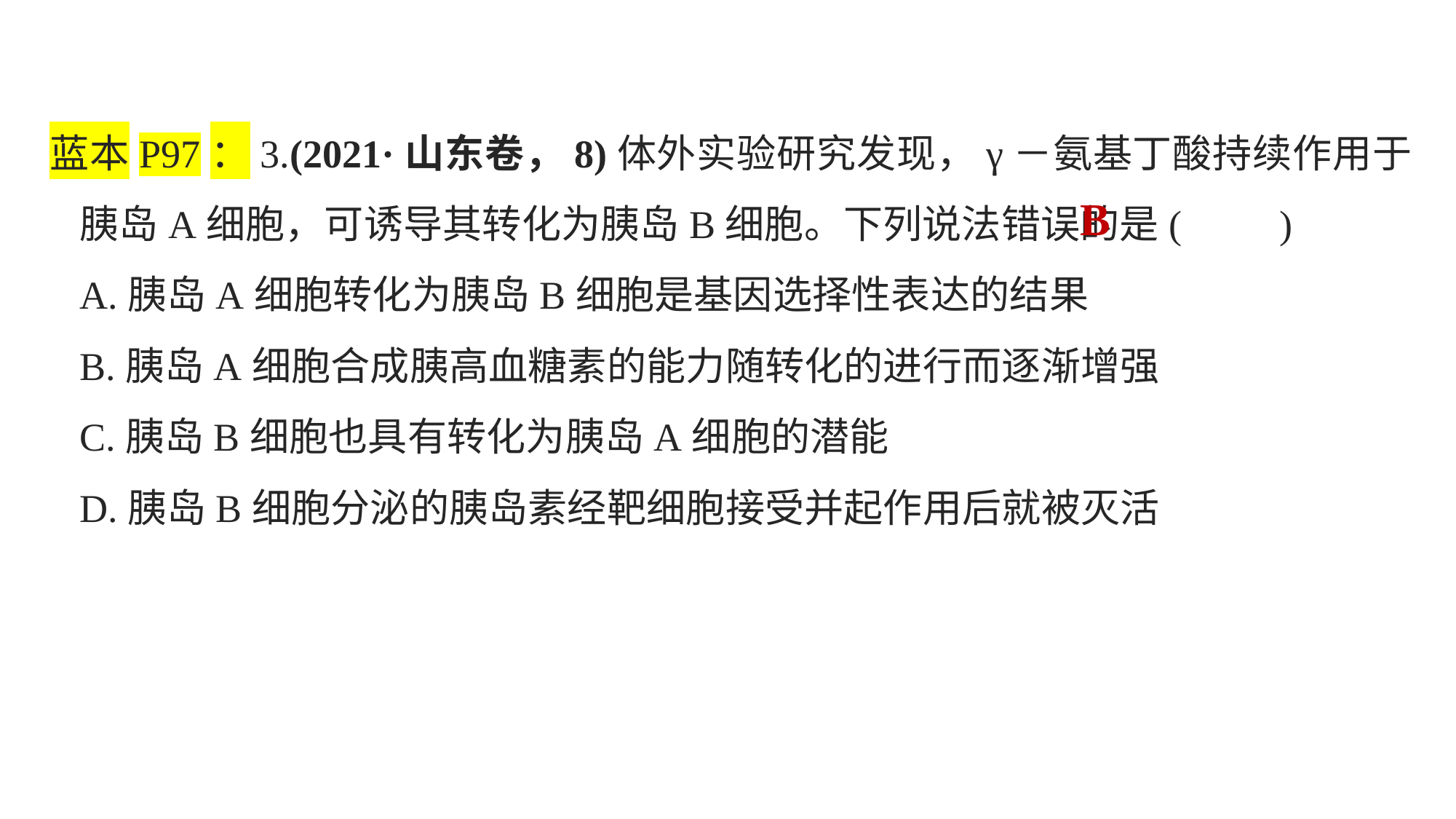

蓝本P97：3.(2021·山东卷，8)体外实验研究发现，γ－氨基丁酸持续作用于胰岛A细胞，可诱导其转化为胰岛B细胞。下列说法错误的是(　　)
A.胰岛A细胞转化为胰岛B细胞是基因选择性表达的结果
B.胰岛A细胞合成胰高血糖素的能力随转化的进行而逐渐增强
C.胰岛B细胞也具有转化为胰岛A细胞的潜能
D.胰岛B细胞分泌的胰岛素经靶细胞接受并起作用后就被灭活
B